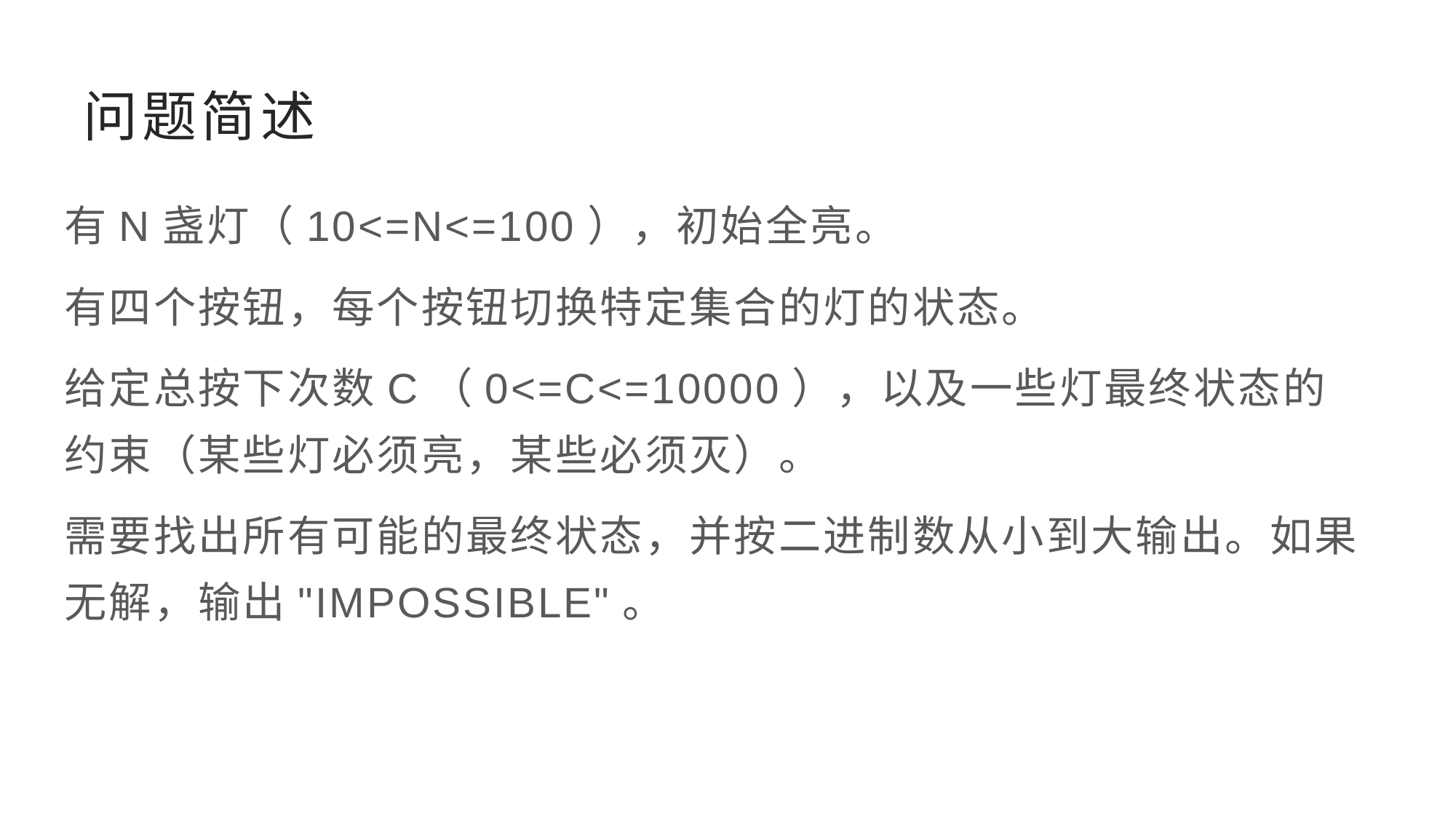

# 问题简述
有N盏灯（10<=N<=100），初始全亮。
有四个按钮，每个按钮切换特定集合的灯的状态。
给定总按下次数C（0<=C<=10000），以及一些灯最终状态的约束（某些灯必须亮，某些必须灭）。
需要找出所有可能的最终状态，并按二进制数从小到大输出。如果无解，输出"IMPOSSIBLE"。